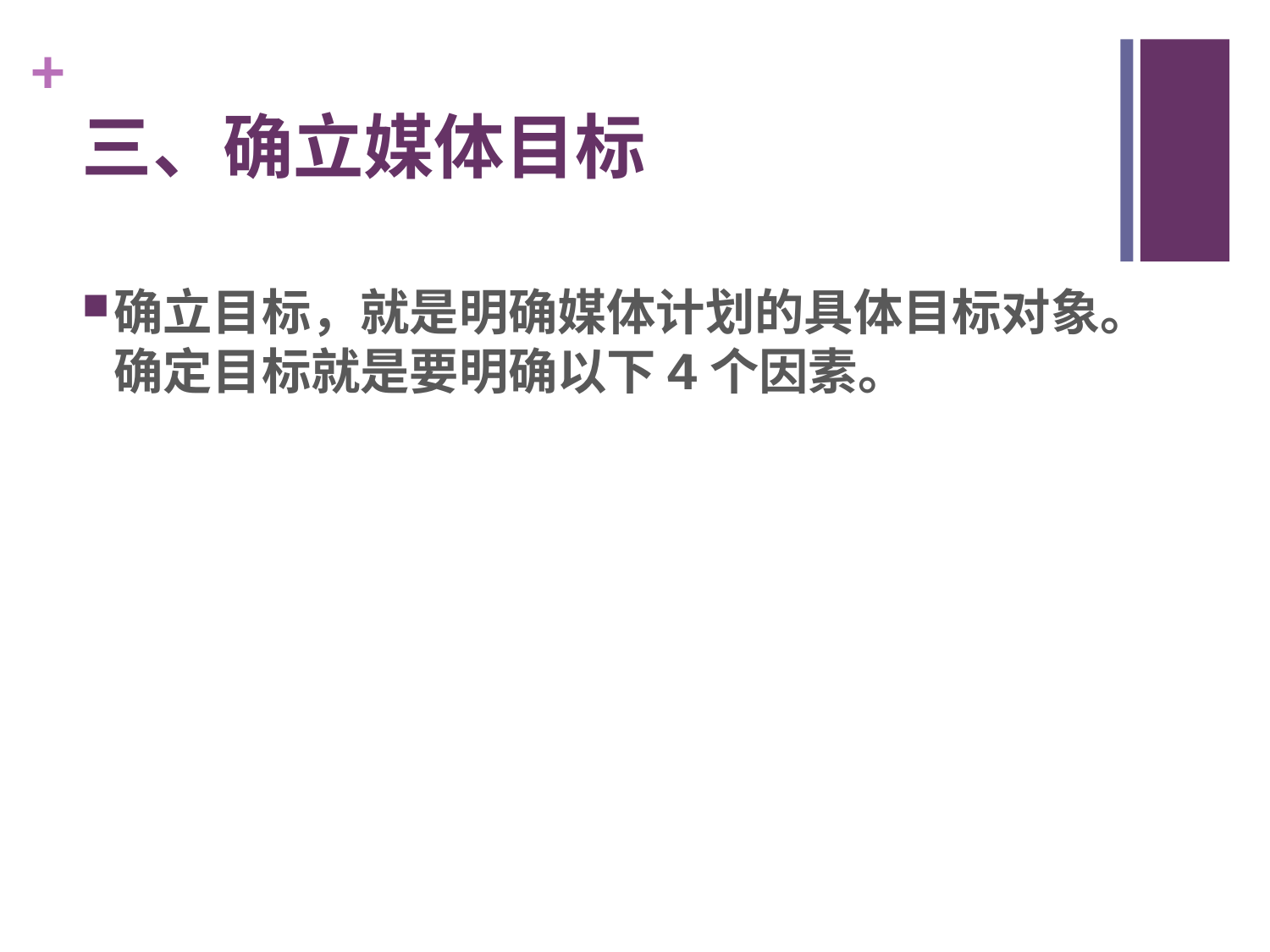

# 三、确立媒体目标
确立目标，就是明确媒体计划的具体目标对象。确定目标就是要明确以下4个因素。